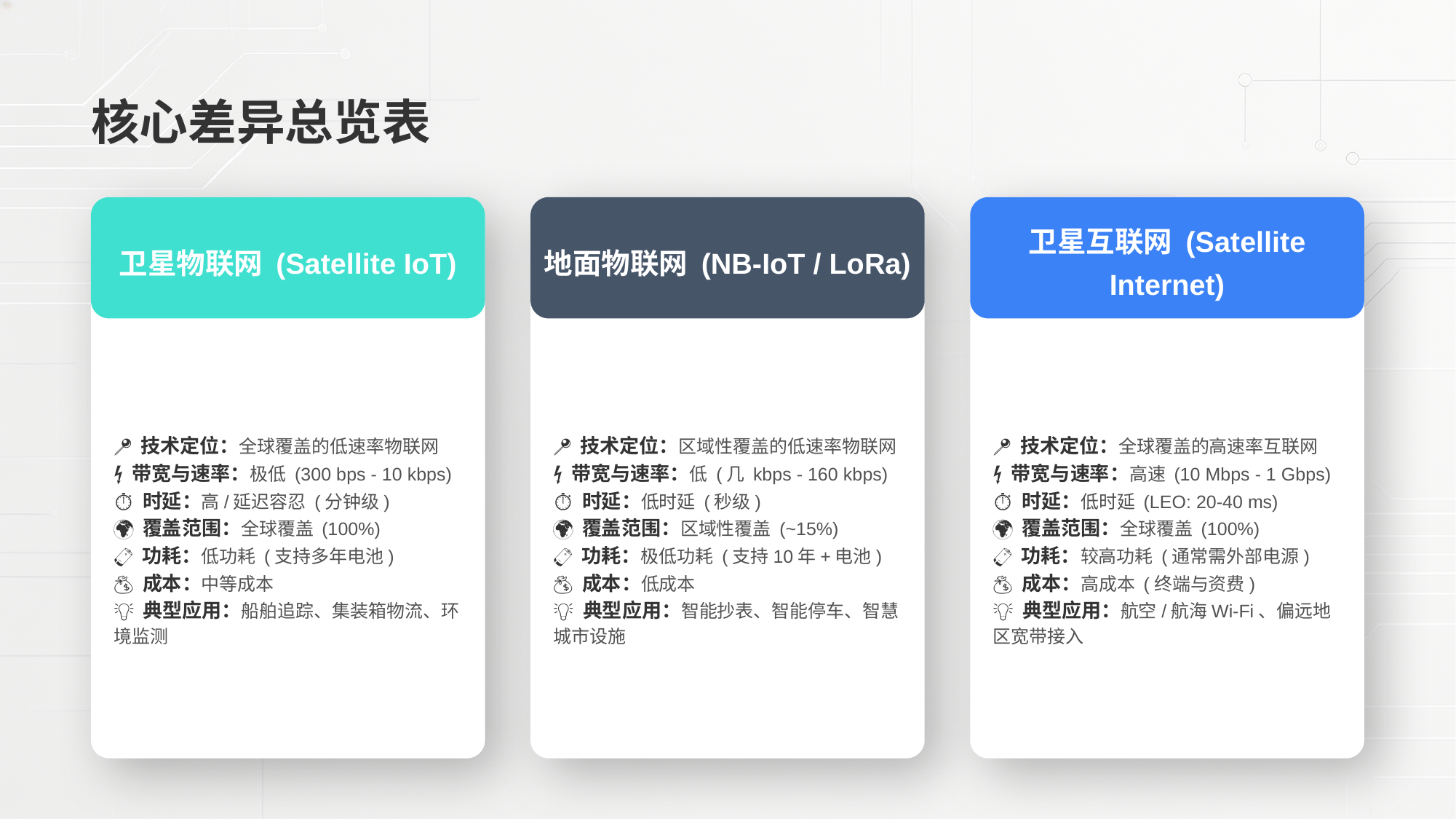

核心差异总览表

卫星物联网 (Satellite IoT)
地面物联网 (NB-IoT / LoRa)
卫星互联网 (Satellite Internet)
📍 技术定位：全球覆盖的低速率物联网
⚡ 带宽与速率：极低 (300 bps - 10 kbps)
⏱️ 时延：高/延迟容忍 (分钟级)
🌍 覆盖范围：全球覆盖 (100%)
🔋 功耗：低功耗 (支持多年电池)
💰 成本：中等成本
💡 典型应用：船舶追踪、集装箱物流、环境监测
📍 技术定位：区域性覆盖的低速率物联网
⚡ 带宽与速率：低 (几 kbps - 160 kbps)
⏱️ 时延：低时延 (秒级)
🌍 覆盖范围：区域性覆盖 (~15%)
🔋 功耗：极低功耗 (支持10年+电池)
💰 成本：低成本
💡 典型应用：智能抄表、智能停车、智慧城市设施
📍 技术定位：全球覆盖的高速率互联网
⚡ 带宽与速率：高速 (10 Mbps - 1 Gbps)
⏱️ 时延：低时延 (LEO: 20-40 ms)
🌍 覆盖范围：全球覆盖 (100%)
🔋 功耗：较高功耗 (通常需外部电源)
💰 成本：高成本 (终端与资费)
💡 典型应用：航空/航海Wi-Fi、偏远地区宽带接入